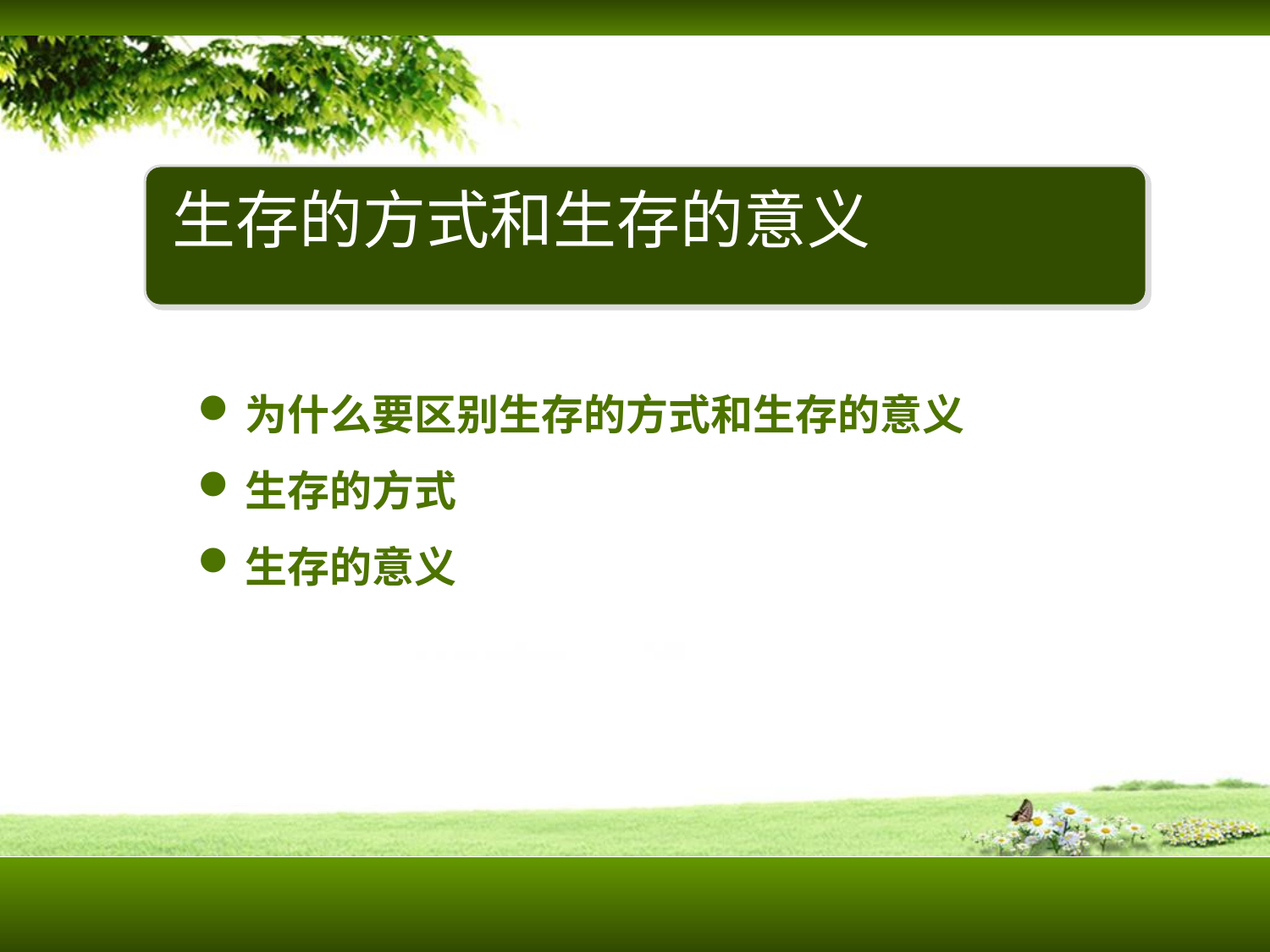

生存的方式和生存的意义
为什么要区别生存的方式和生存的意义
生存的方式
生存的意义